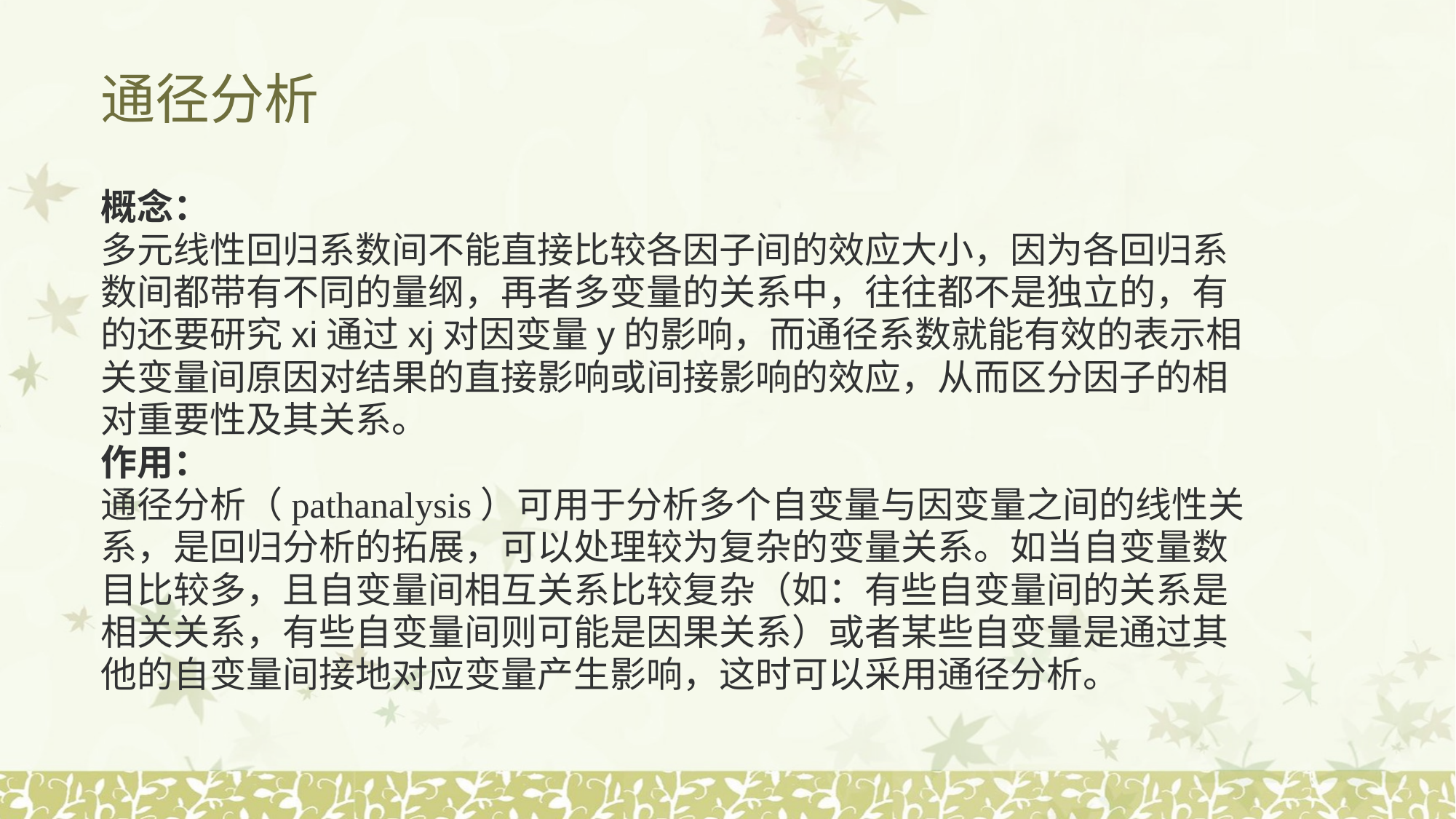

# 通径分析
概念：
多元线性回归系数间不能直接比较各因子间的效应大小，因为各回归系数间都带有不同的量纲，再者多变量的关系中，往往都不是独立的，有的还要研究xi通过xj对因变量y的影响，而通径系数就能有效的表示相关变量间原因对结果的直接影响或间接影响的效应，从而区分因子的相对重要性及其关系。
作用：
通径分析（pathanalysis）可用于分析多个自变量与因变量之间的线性关系，是回归分析的拓展，可以处理较为复杂的变量关系。如当自变量数目比较多，且自变量间相互关系比较复杂（如：有些自变量间的关系是相关关系，有些自变量间则可能是因果关系）或者某些自变量是通过其他的自变量间接地对应变量产生影响，这时可以采用通径分析。